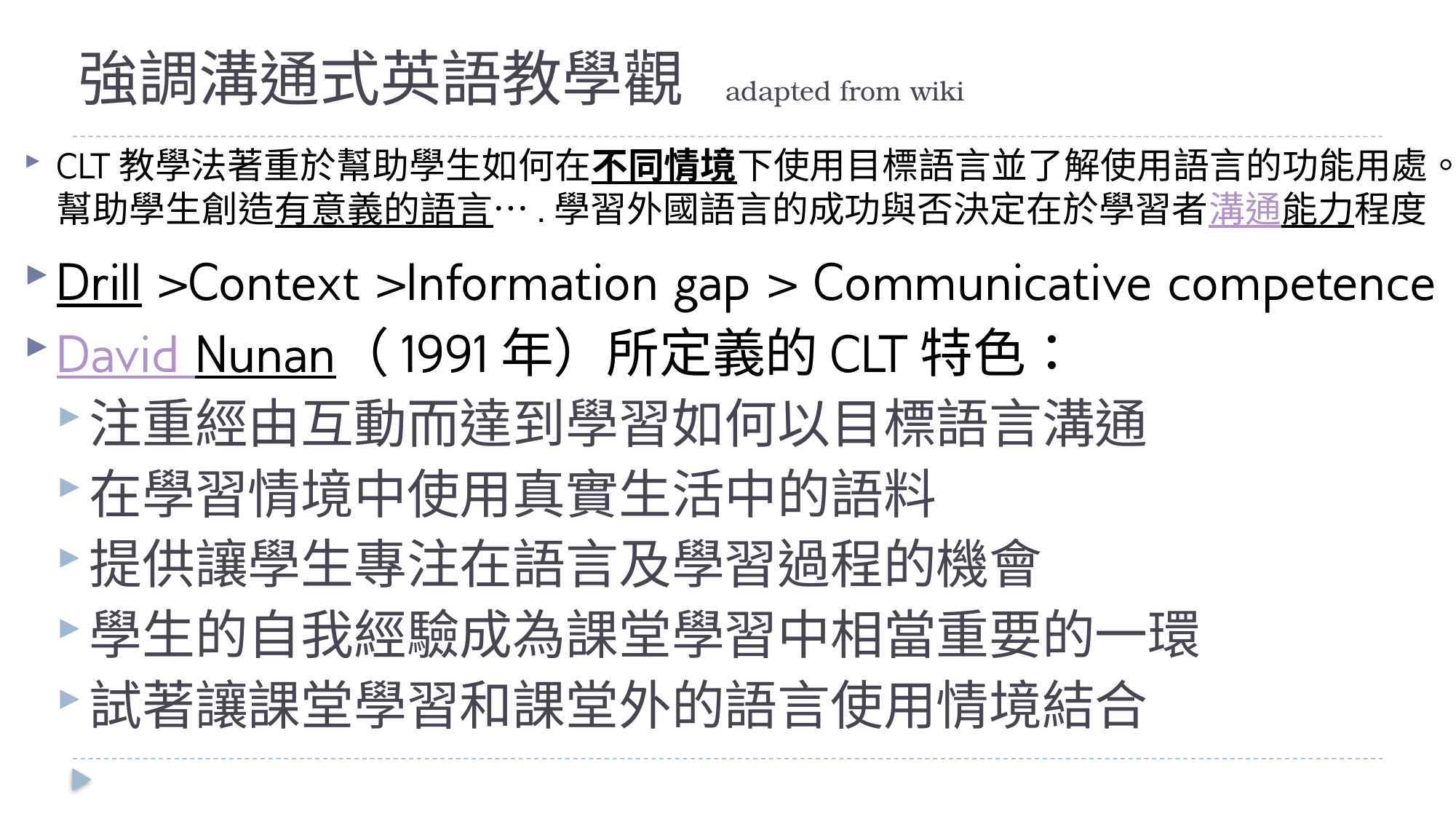

# 強調溝通式英語教學觀  adapted from wiki
CLT教學法著重於幫助學生如何在不同情境下使用目標語言並了解使用語言的功能用處。幫助學生創造有意義的語言….學習外國語言的成功與否決定在於學習者溝通能力程度
Drill >Context >Information gap > Communicative competence
David Nunan（1991年）所定義的CLT特色：
注重經由互動而達到學習如何以目標語言溝通
在學習情境中使用真實生活中的語料
提供讓學生專注在語言及學習過程的機會
學生的自我經驗成為課堂學習中相當重要的一環
試著讓課堂學習和課堂外的語言使用情境結合